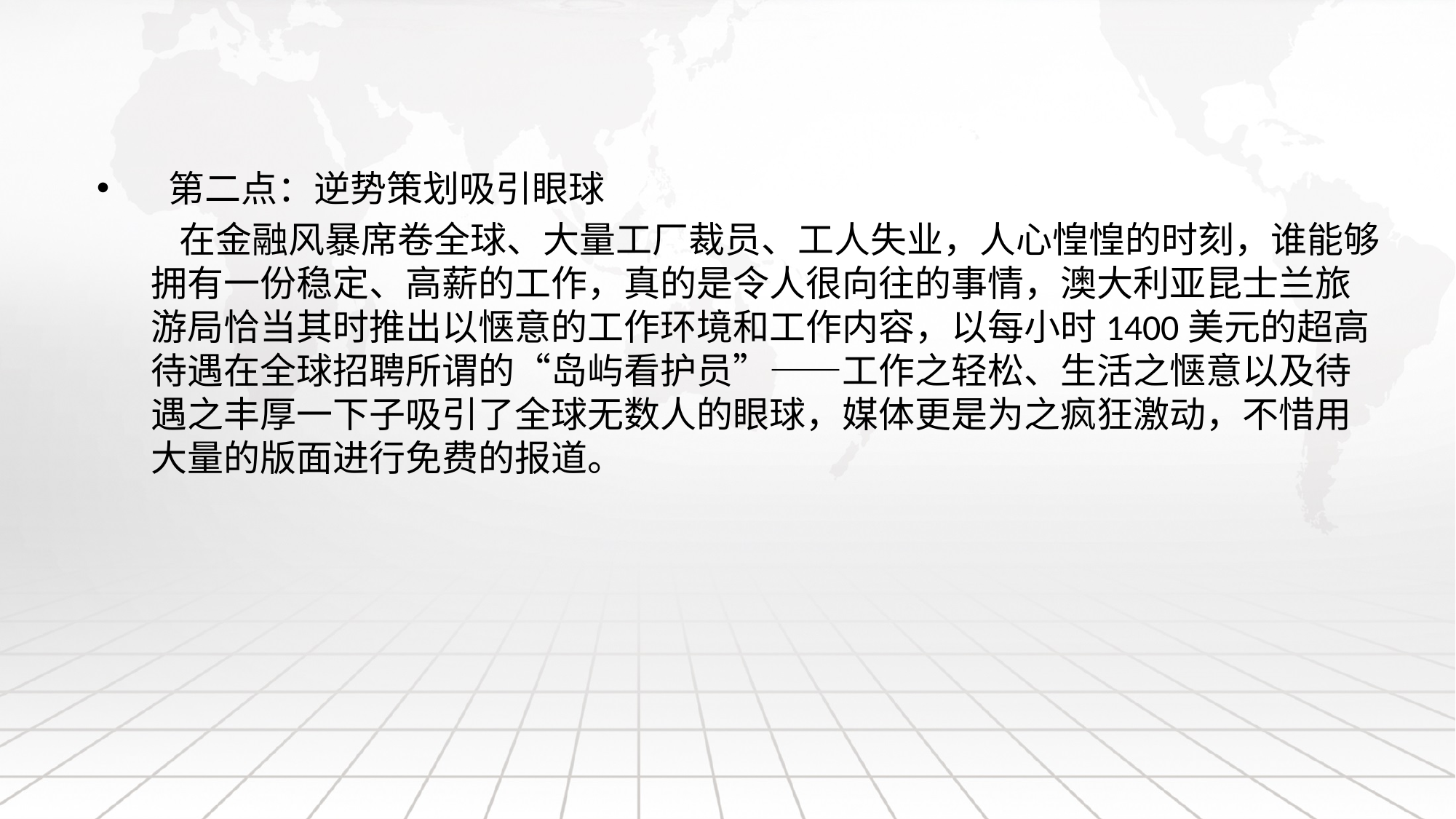

第二点：逆势策划吸引眼球
         在金融风暴席卷全球、大量工厂裁员、工人失业，人心惶惶的时刻，谁能够拥有一份稳定、高薪的工作，真的是令人很向往的事情，澳大利亚昆士兰旅游局恰当其时推出以惬意的工作环境和工作内容，以每小时1400美元的超高待遇在全球招聘所谓的“岛屿看护员”——工作之轻松、生活之惬意以及待遇之丰厚一下子吸引了全球无数人的眼球，媒体更是为之疯狂激动，不惜用大量的版面进行免费的报道。